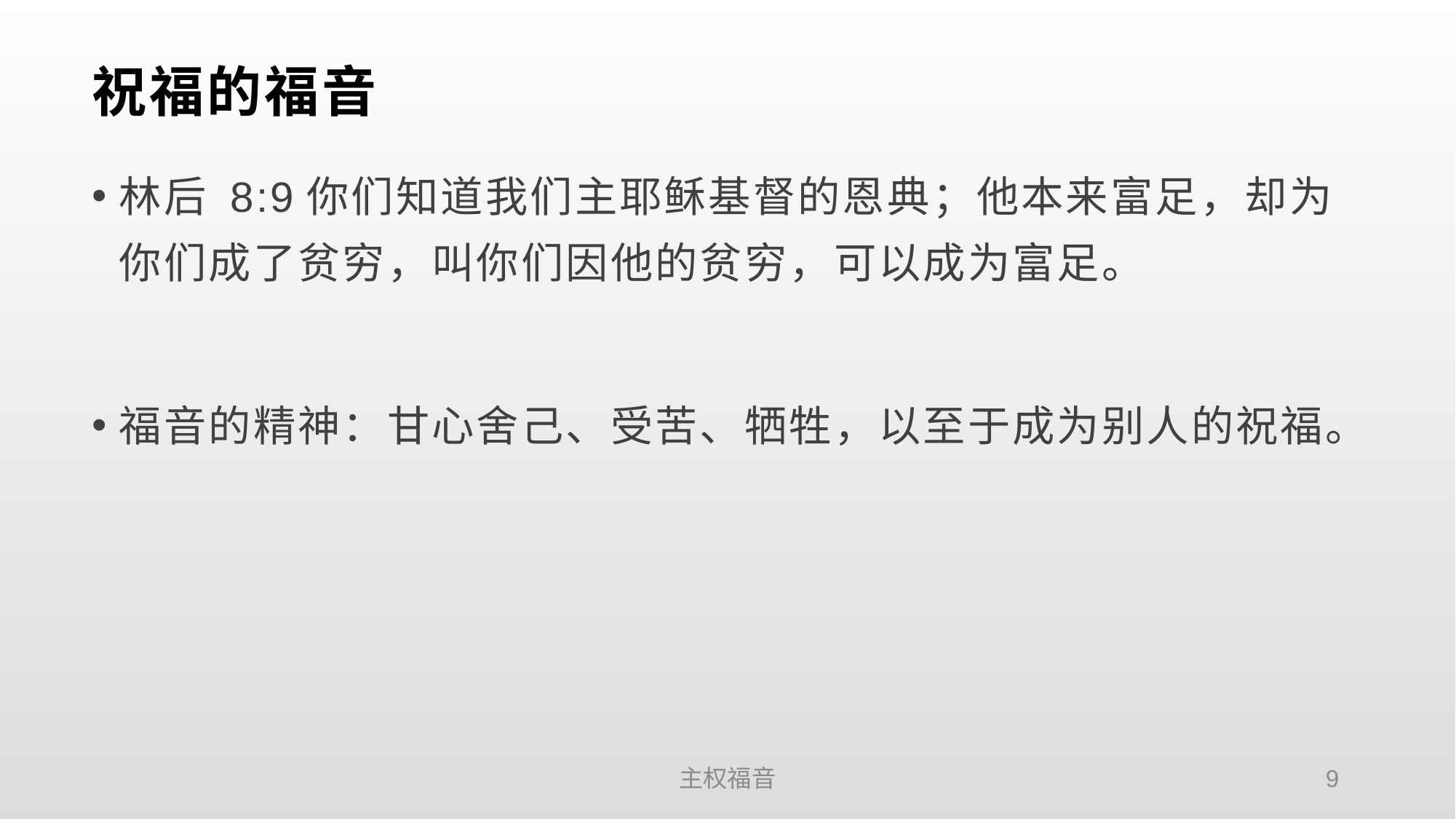

# 祝福的福音
林后 8:9你们知道我们主耶稣基督的恩典；他本来富足，却为你们成了贫穷，叫你们因他的贫穷，可以成为富足。

福音的精神：甘心舍己、受苦、牺牲，以至于成为别人的祝福。
主权福音
9